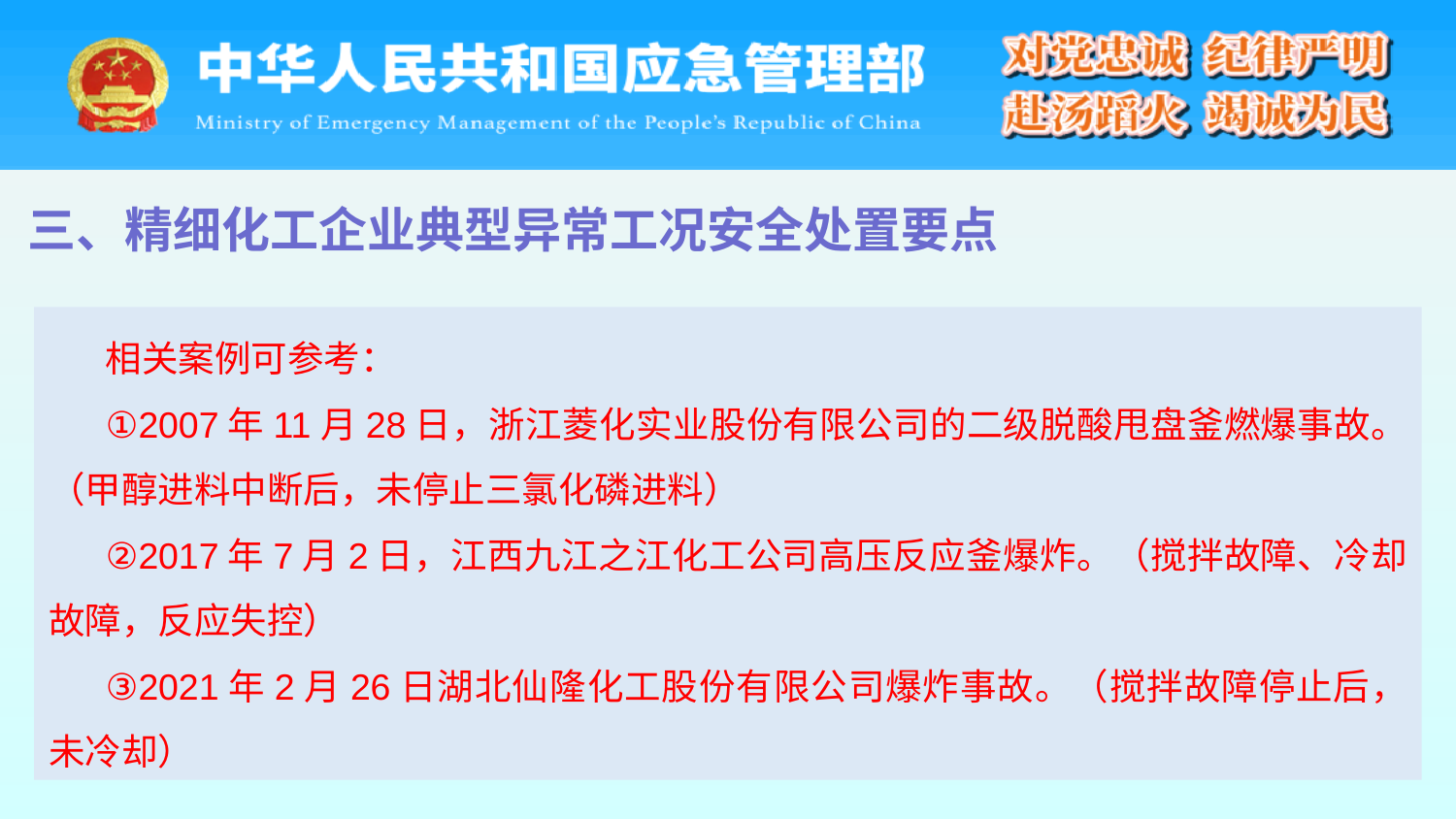

三、精细化工企业典型异常工况安全处置要点
相关案例可参考：
①2007年11月28日，浙江菱化实业股份有限公司的二级脱酸甩盘釜燃爆事故。（甲醇进料中断后，未停止三氯化磷进料）
②2017年7月2日，江西九江之江化工公司高压反应釜爆炸。（搅拌故障、冷却故障，反应失控）
③2021年2月26日湖北仙隆化工股份有限公司爆炸事故。（搅拌故障停止后，未冷却）
48